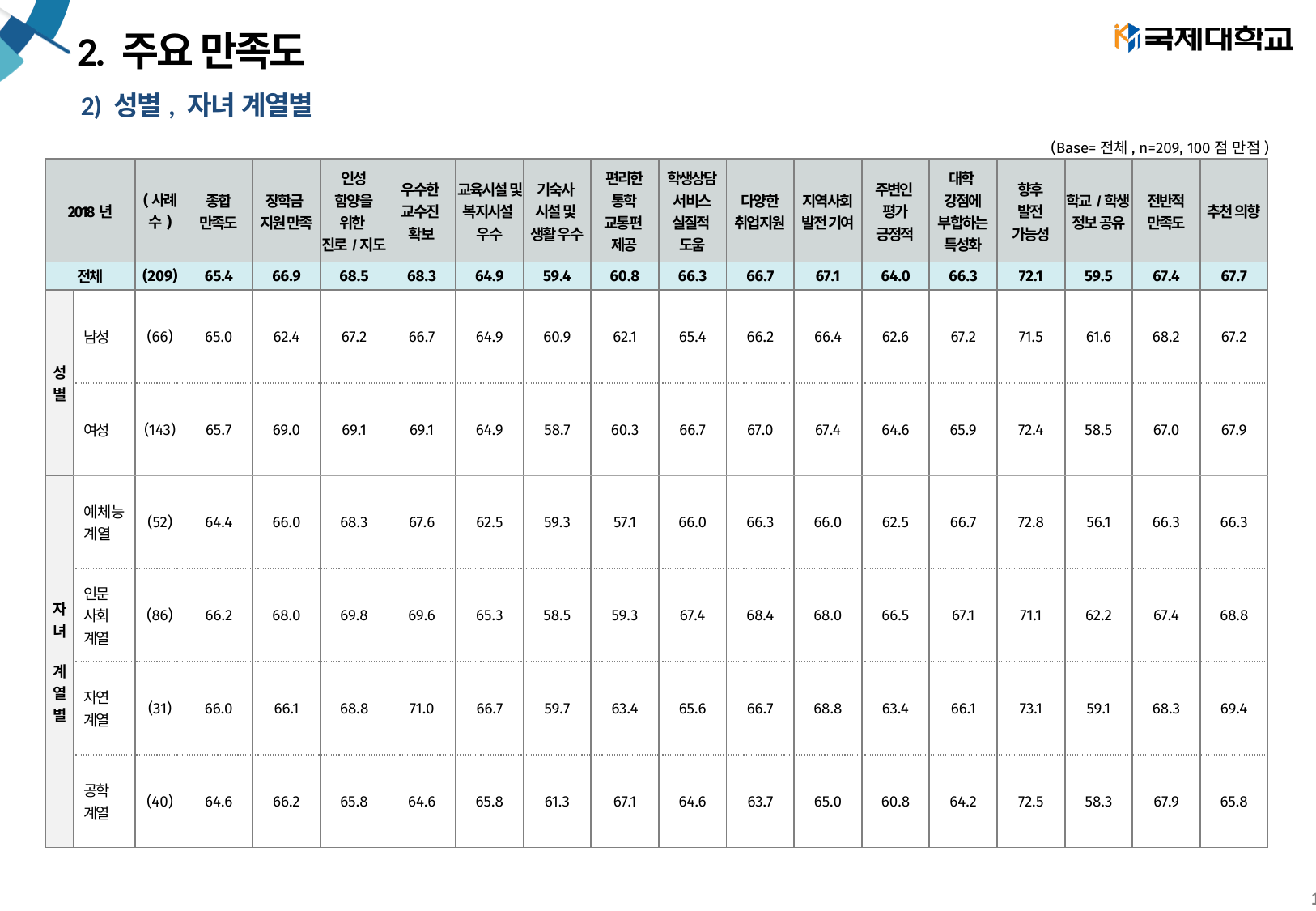

# 2. 주요 만족도
2) 성별, 자녀 계열별
(Base=전체, n=209, 100점 만점)
| 2018년 |  | (사례수) | 종합 만족도 | 장학금 지원 만족 | 인성 함양을 위한 진로/지도 | 우수한 교수진 확보 | 교육시설 및 복지시설 우수 | 기숙사 시설 및 생활 우수 | 편리한 통학 교통편 제공 | 학생상담 서비스 실질적 도움 | 다양한 취업지원 | 지역사회 발전 기여 | 주변인 평가 긍정적 | 대학 강점에 부합하는 특성화 | 향후 발전 가능성 | 학교/학생 정보 공유 | 전반적 만족도 | 추천 의향 |
| --- | --- | --- | --- | --- | --- | --- | --- | --- | --- | --- | --- | --- | --- | --- | --- | --- | --- | --- |
| 전체 |  | (209) | 65.4 | 66.9 | 68.5 | 68.3 | 64.9 | 59.4 | 60.8 | 66.3 | 66.7 | 67.1 | 64.0 | 66.3 | 72.1 | 59.5 | 67.4 | 67.7 |
| 성 별 | 남성 | (66) | 65.0 | 62.4 | 67.2 | 66.7 | 64.9 | 60.9 | 62.1 | 65.4 | 66.2 | 66.4 | 62.6 | 67.2 | 71.5 | 61.6 | 68.2 | 67.2 |
|  | 여성 | (143) | 65.7 | 69.0 | 69.1 | 69.1 | 64.9 | 58.7 | 60.3 | 66.7 | 67.0 | 67.4 | 64.6 | 65.9 | 72.4 | 58.5 | 67.0 | 67.9 |
| 자 녀 계 열 별 | 예체능 계열 | (52) | 64.4 | 66.0 | 68.3 | 67.6 | 62.5 | 59.3 | 57.1 | 66.0 | 66.3 | 66.0 | 62.5 | 66.7 | 72.8 | 56.1 | 66.3 | 66.3 |
|  | 인문 사회 계열 | (86) | 66.2 | 68.0 | 69.8 | 69.6 | 65.3 | 58.5 | 59.3 | 67.4 | 68.4 | 68.0 | 66.5 | 67.1 | 71.1 | 62.2 | 67.4 | 68.8 |
|  | 자연 계열 | (31) | 66.0 | 66.1 | 68.8 | 71.0 | 66.7 | 59.7 | 63.4 | 65.6 | 66.7 | 68.8 | 63.4 | 66.1 | 73.1 | 59.1 | 68.3 | 69.4 |
|  | 공학 계열 | (40) | 64.6 | 66.2 | 65.8 | 64.6 | 65.8 | 61.3 | 67.1 | 64.6 | 63.7 | 65.0 | 60.8 | 64.2 | 72.5 | 58.3 | 67.9 | 65.8 |